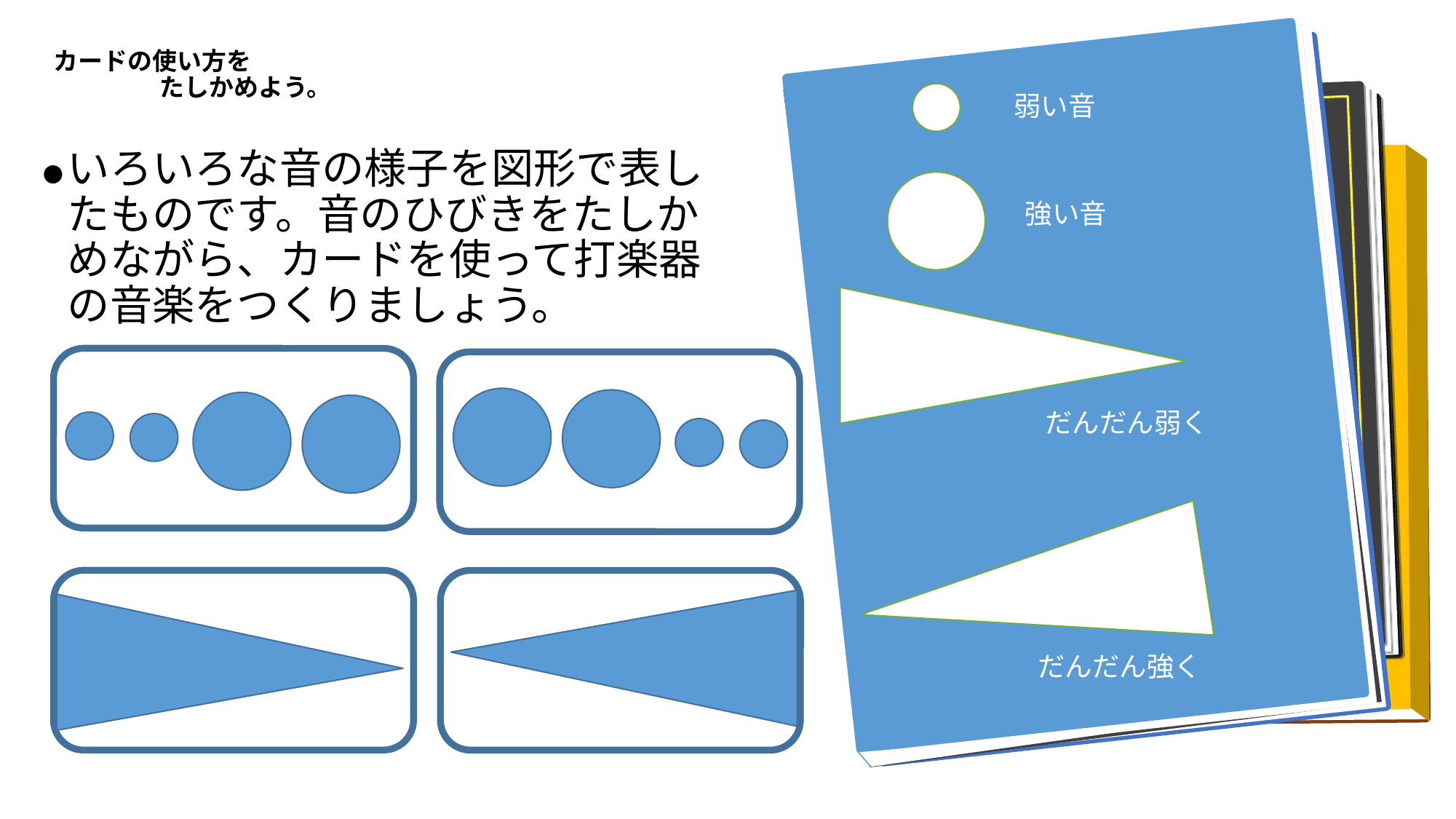

# カードの使い方を
               たしかめよう。

弱い音

いろいろな音の様子を図形で表したものです。音のひびきをたしかめながら、カードを使って打楽器の音楽をつくりましょう。

強い音

だんだん弱く

だんだん強く